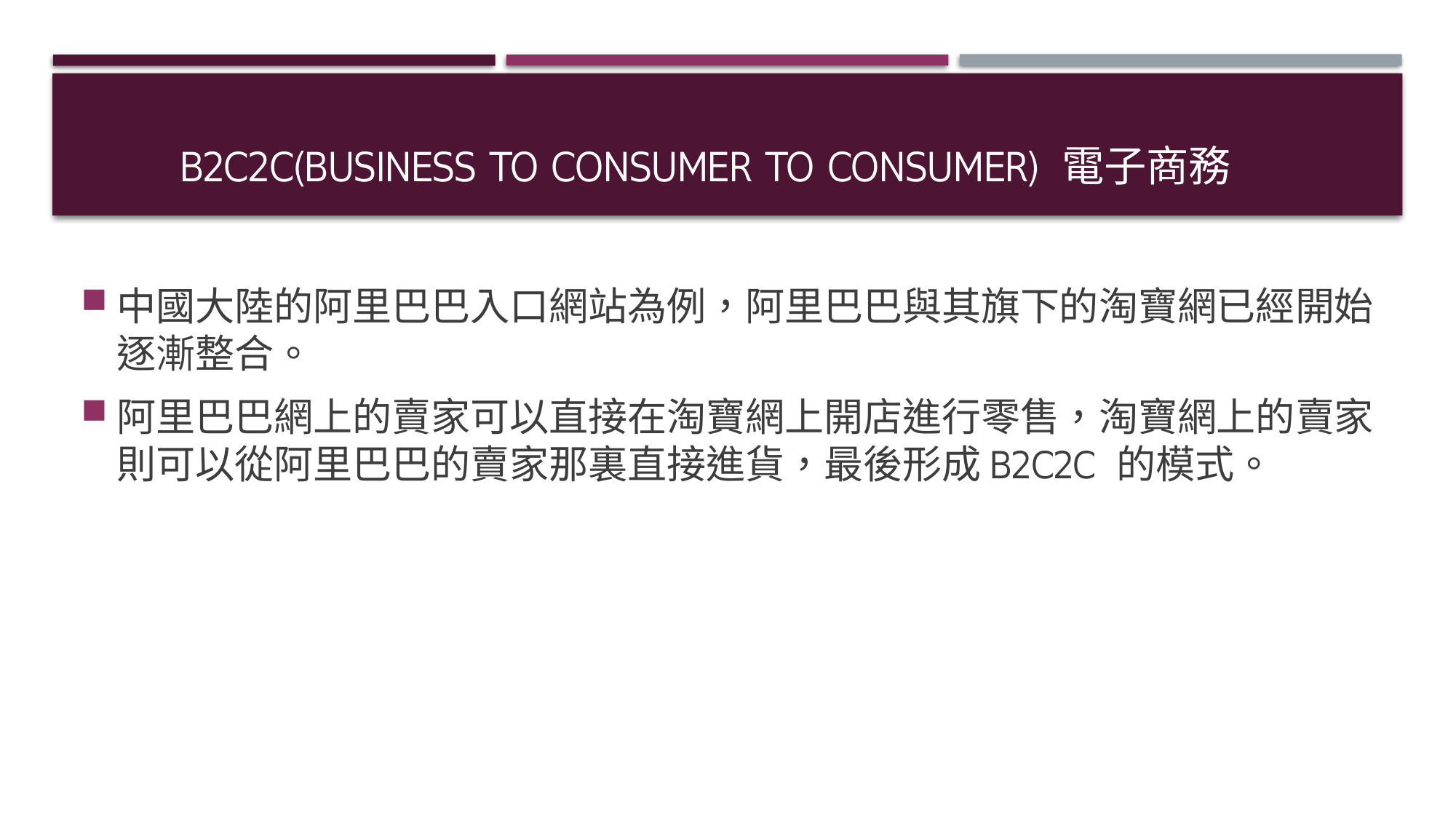

# B2C2C(Business to Consumer to Consumer) 電子商務
中國大陸的阿里巴巴入口網站為例，阿里巴巴與其旗下的淘寶網已經開始逐漸整合。
阿里巴巴網上的賣家可以直接在淘寶網上開店進行零售，淘寶網上的賣家則可以從阿里巴巴的賣家那裏直接進貨，最後形成B2C2C 的模式。